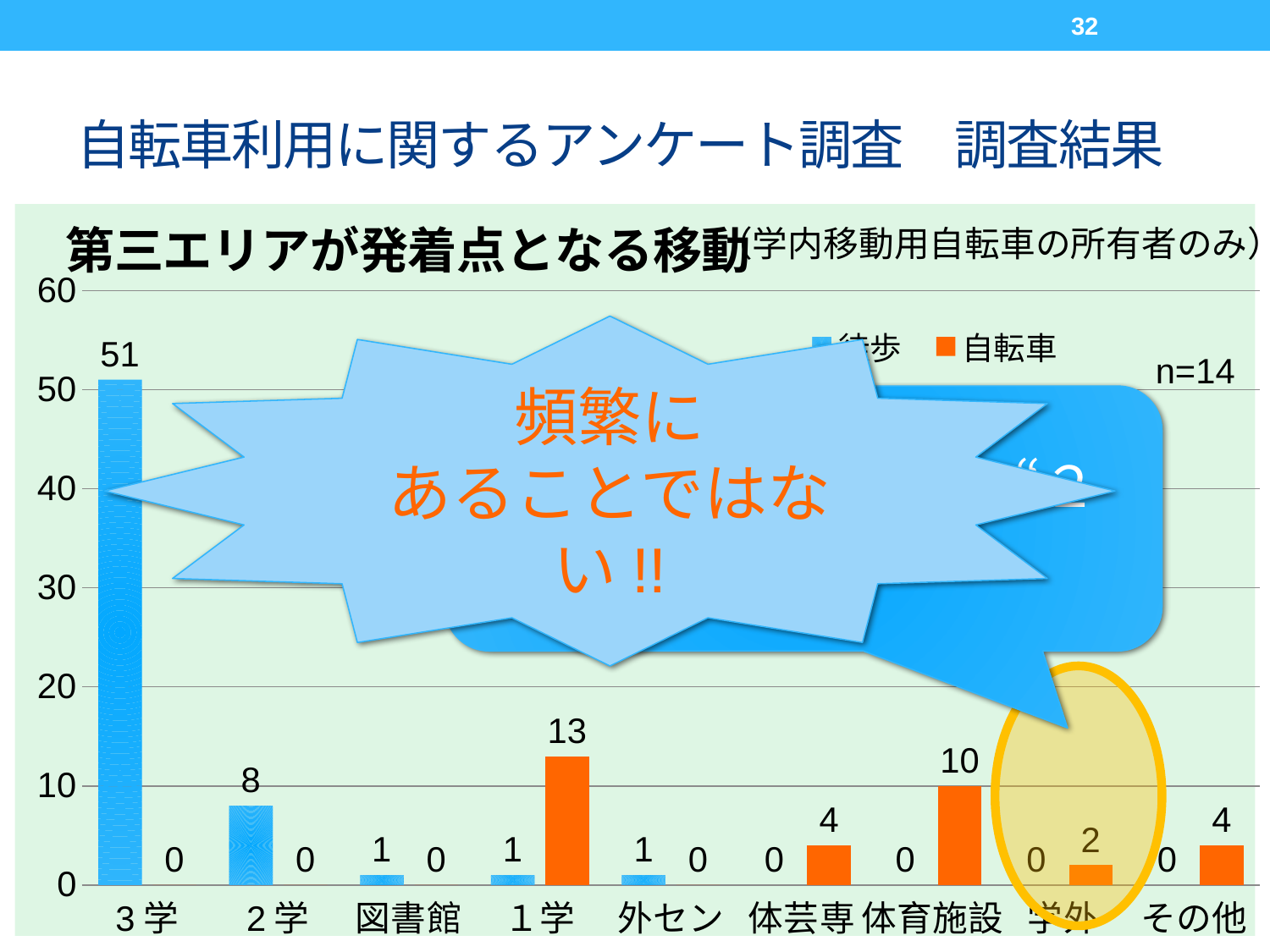

32
# 自転車利用に関するアンケート調査　調査結果

### Chart: 第三エリアが発着点となる移動

| Category |  |  |
|---|---|---|
| 3学 | 51.0 | 0.0 |
| 2学 | 8.0 | 0.0 |
| 図書館 | 1.0 | 0.0 |
| １学 | 1.0 | 13.0 |
| 外セン | 1.0 | 0.0 |
| 体芸専 | 0.0 | 4.0 |
| 体育施設 | 0.0 | 10.0 |
| 学外 | 0.0 | 2.0 |
| その他 | 0.0 | 4.0 |
（学内移動用自転車の所有者のみ）

                                             n=14
頻繁に
あることではない!!
一週間で、たったの“２回”